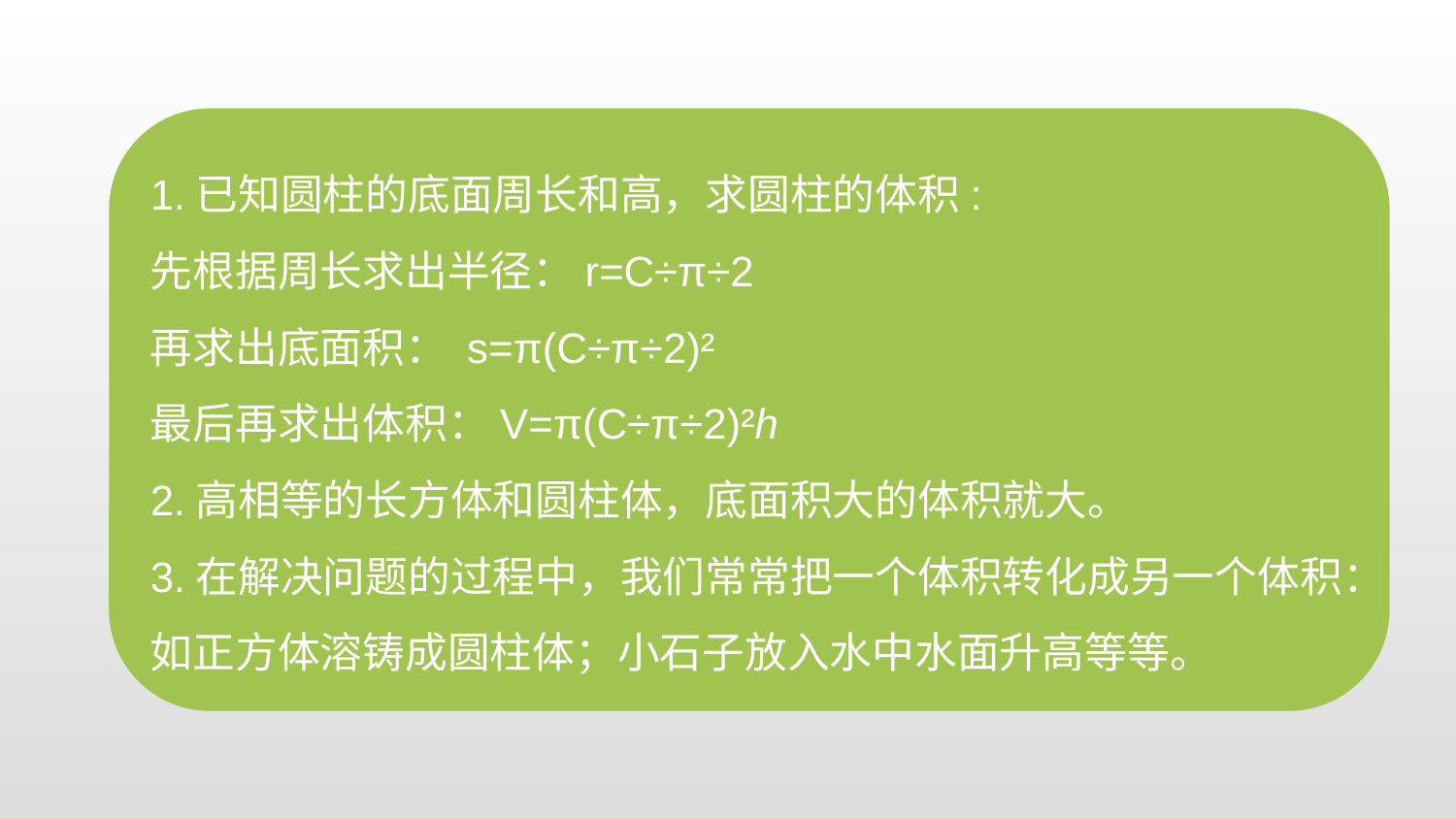

1.已知圆柱的底面周长和高，求圆柱的体积:
先根据周长求出半径：r=C÷π÷2
再求出底面积： s=π(C÷π÷2)²
最后再求出体积：V=π(C÷π÷2)²h
2.高相等的长方体和圆柱体，底面积大的体积就大。
3.在解决问题的过程中，我们常常把一个体积转化成另一个体积：如正方体溶铸成圆柱体；小石子放入水中水面升高等等。